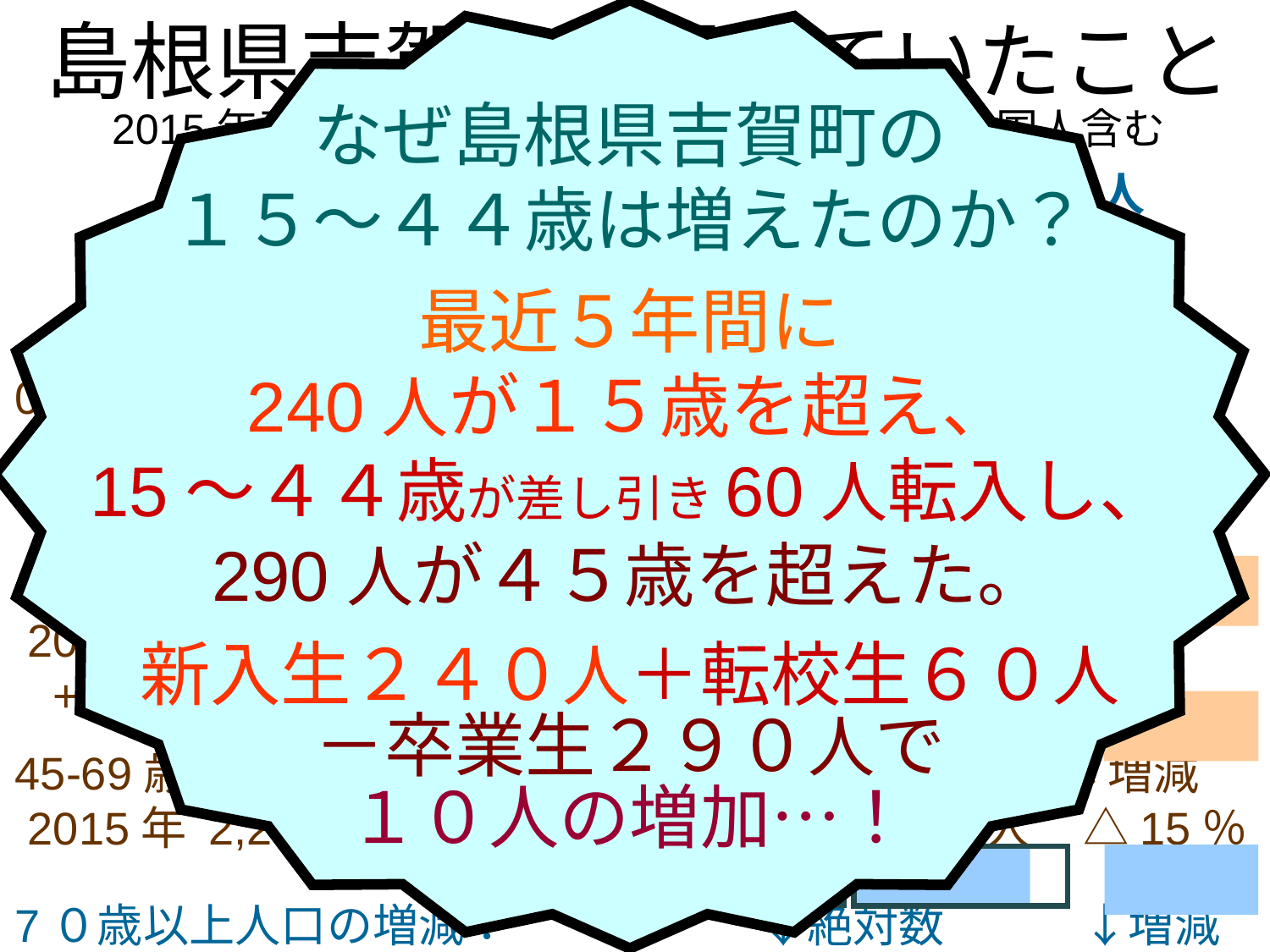

なぜ島根県吉賀町の
１５～４４歳は増えたのか？

最近５年間に
240人が１５歳を超え、
15～４４歳が差し引き60人転入し、
290人が４５歳を超えた。
新入生２４０人＋転校生６０人
－卒業生２９０人で
１０人の増加…！
島根県吉賀町で起きていたこと
2015年正月→2020年正月 住民票基準､居住外国人含む
　　総人口：201５.1.1 → 2020.1.1　△300人
0-14歳人口の増減：　　　　　　　↓絶対数　　　↓増減
 2015年　　 620人→20２０年　　 600人 　  △20人　　 △4％
15-44歳人口の増減：　　　　　　↓絶対数　　　↓増減
 2015年 1,590人→２０20年 1,600人　　　+10人　 　+1％
45-69歳人口の増減：　　　　　　↓絶対数　　　↓増減
 2015年 2,280人→2020年 1,940人　 △340人　 △15％
7０歳以上人口の増減：  　　　　　↓絶対数　　　↓増減
 2015年 2,100人→2020年 2,150人　　  +50人　　  +3％
このまま続けば、100年で人口がゼロ！になるペースの、割と速い減少

広島でも東京でも減っている15～44歳が、なんと吉賀では増えている